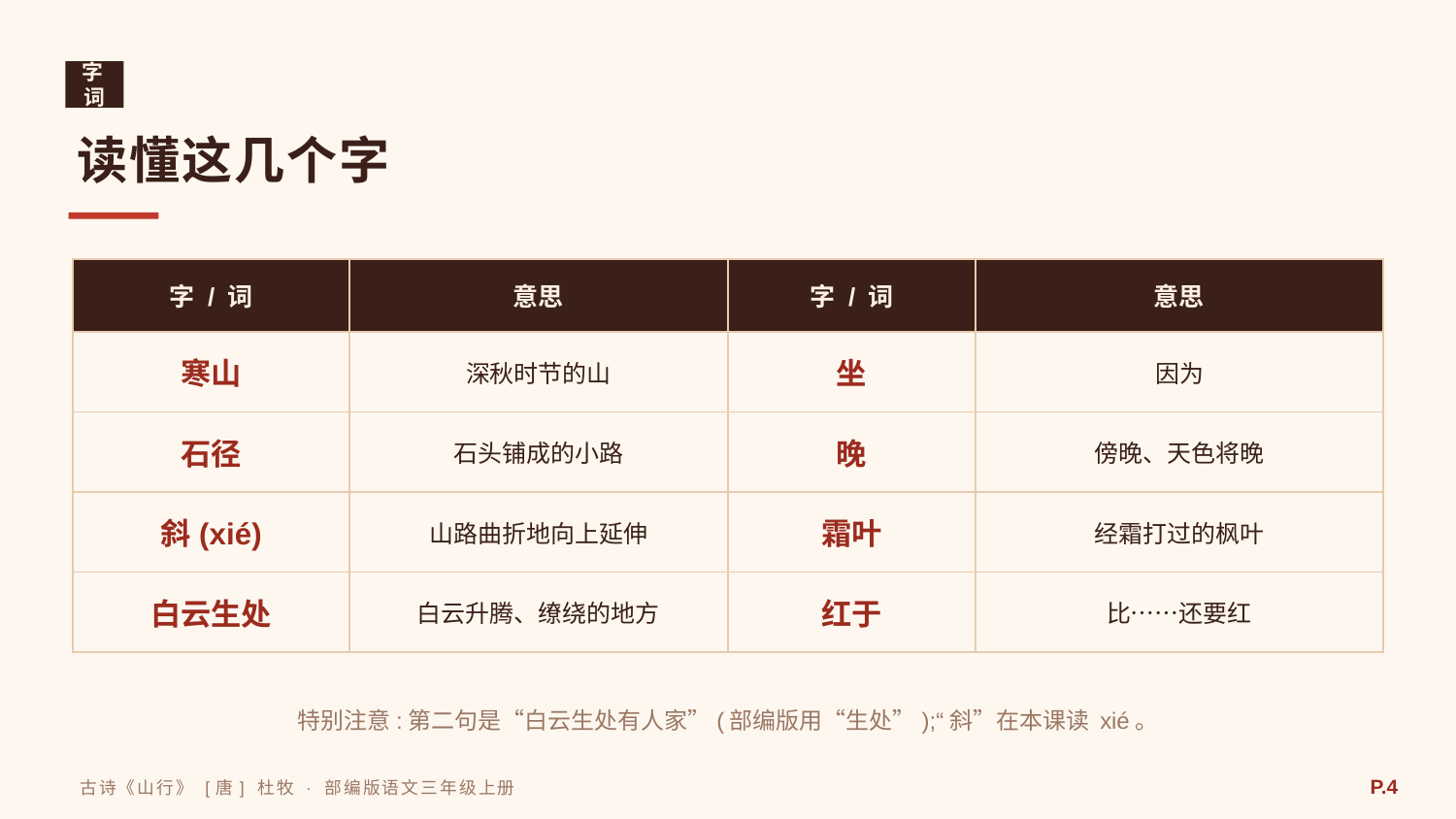

字词

读懂这几个字

| 字 / 词 | 意思 | 字 / 词 | 意思 |
| --- | --- | --- | --- |
| 寒山 | 深秋时节的山 | 坐 | 因为 |
| 石径 | 石头铺成的小路 | 晚 | 傍晚、天色将晚 |
| 斜(xié) | 山路曲折地向上延伸 | 霜叶 | 经霜打过的枫叶 |
| 白云生处 | 白云升腾、缭绕的地方 | 红于 | 比……还要红 |
特别注意:第二句是“白云生处有人家”(部编版用“生处”);“斜”在本课读 xié。
P.4
古诗《山行》 [唐] 杜牧 · 部编版语文三年级上册